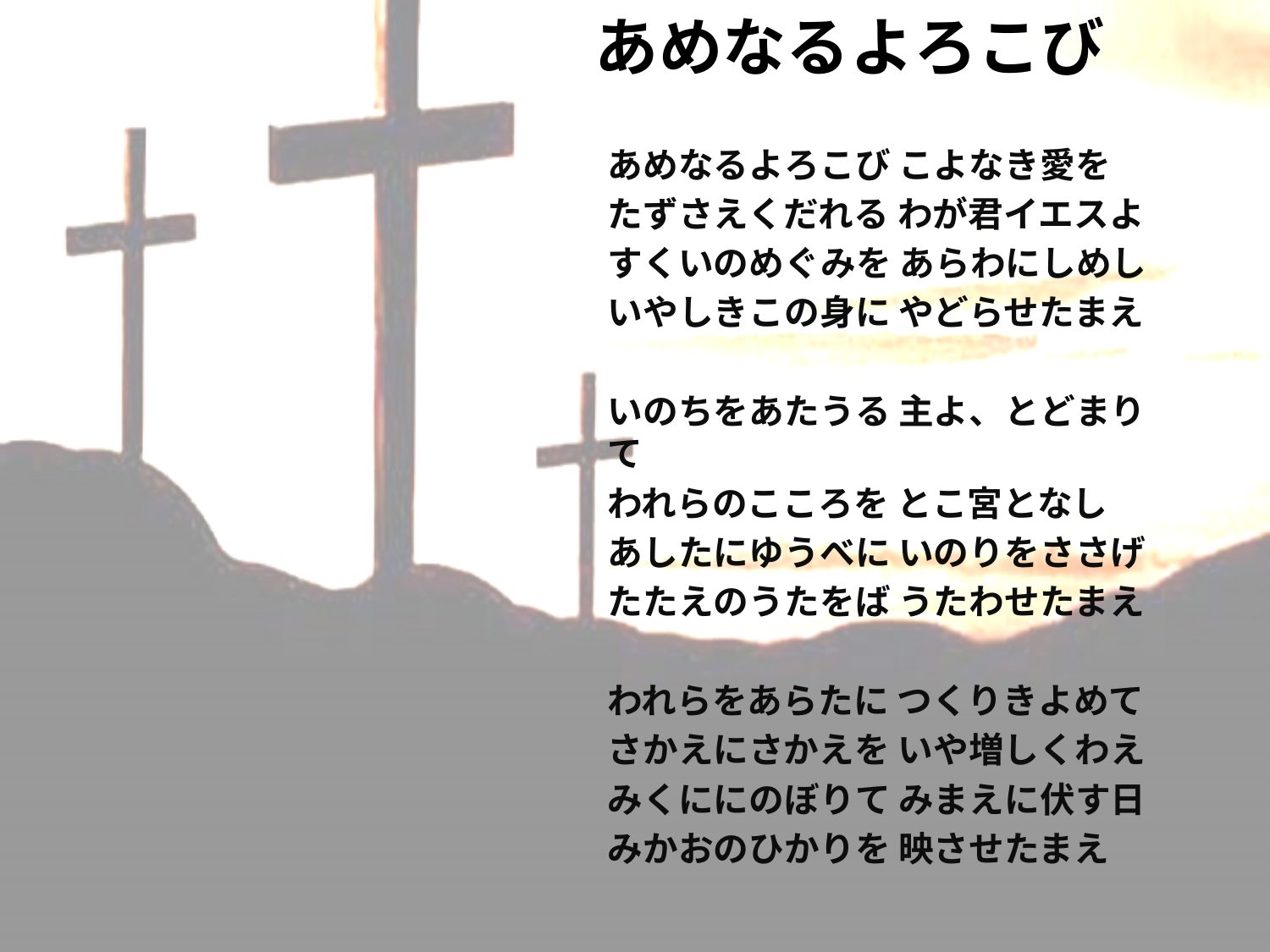

# あめなるよろこび
あめなるよろこび こよなき愛を
たずさえくだれる わが君イエスよ
すくいのめぐみを あらわにしめし
いやしきこの身に やどらせたまえ

いのちをあたうる 主よ、とどまりて
われらのこころを とこ宮となし
あしたにゆうべに いのりをささげ
たたえのうたをば うたわせたまえ

われらをあらたに つくりきよめて
さかえにさかえを いや増しくわえ
みくににのぼりて みまえに伏す日
みかおのひかりを 映させたまえ